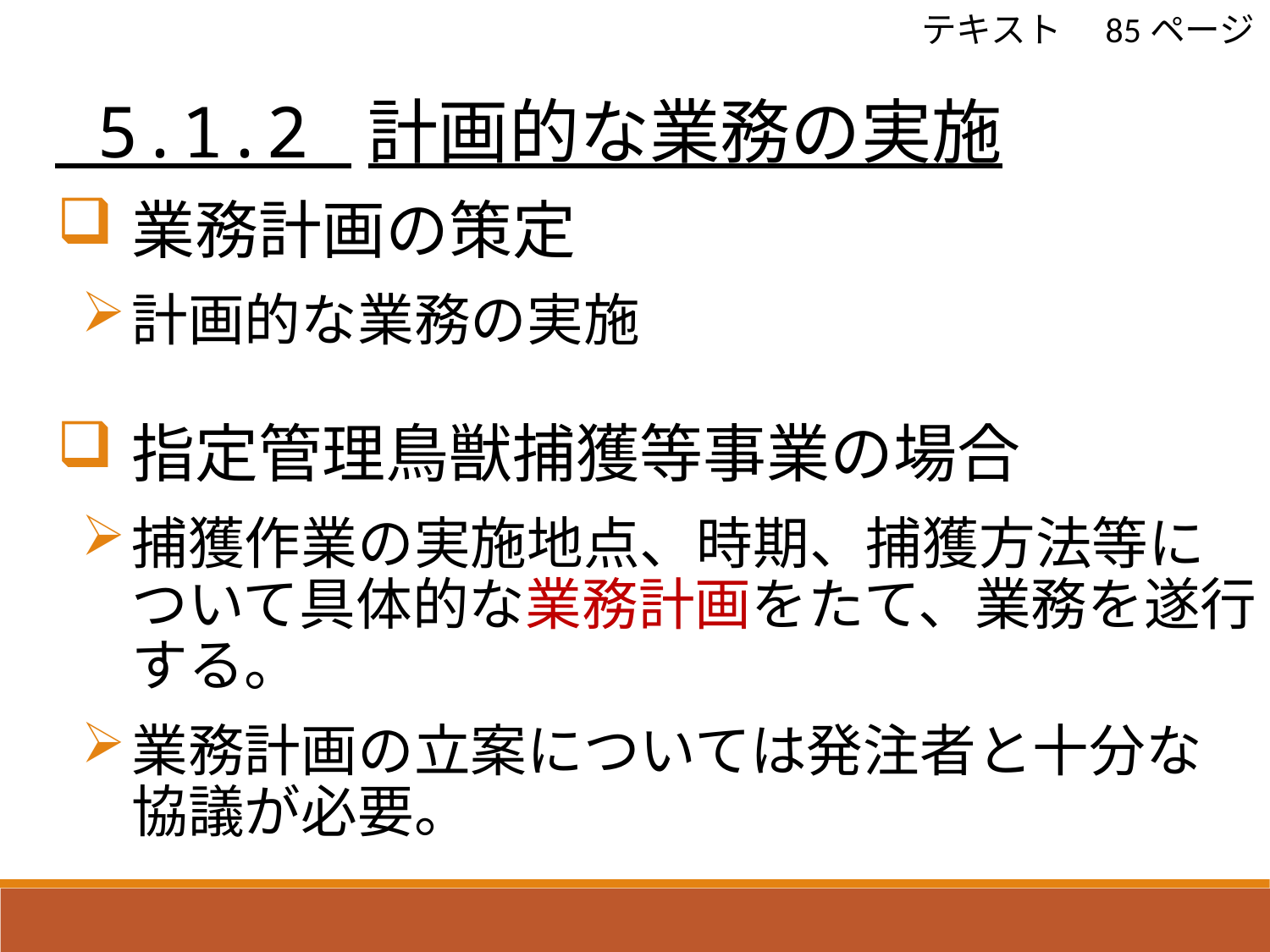

5.1.2 計画的な業務の実施
テキスト　85ページ
業務計画の策定
計画的な業務の実施

指定管理鳥獣捕獲等事業の場合
捕獲作業の実施地点、時期、捕獲方法等について具体的な業務計画をたて、業務を遂行する。
業務計画の立案については発注者と十分な協議が必要。